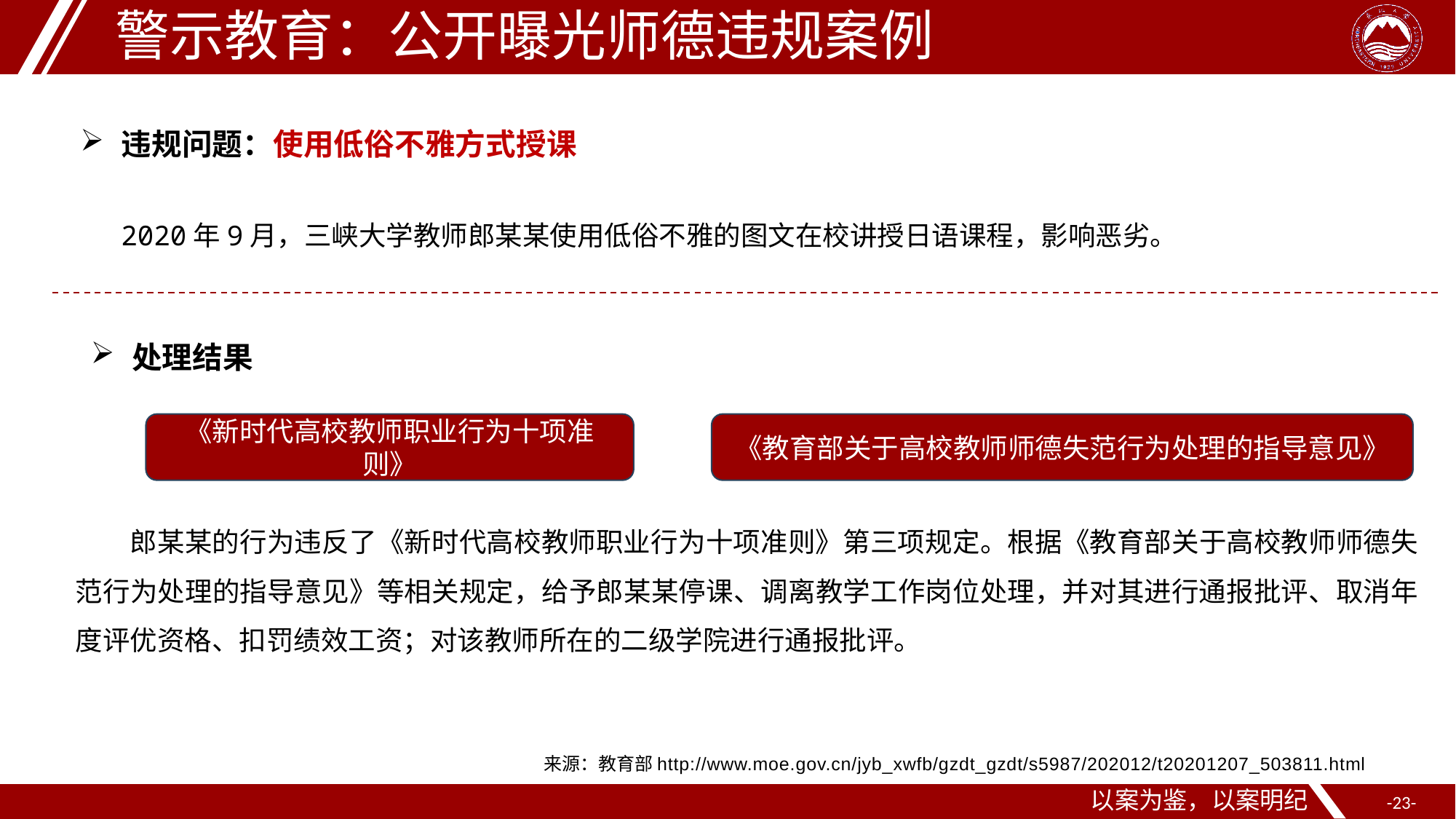

警示教育：公开曝光师德违规案例
违规问题：使用低俗不雅方式授课
2020年9月，三峡大学教师郎某某使用低俗不雅的图文在校讲授日语课程，影响恶劣。
处理结果
《新时代高校教师职业行为十项准则》
《教育部关于高校教师师德失范行为处理的指导意见》
郎某某的行为违反了《新时代高校教师职业行为十项准则》第三项规定。根据《教育部关于高校教师师德失范行为处理的指导意见》等相关规定，给予郎某某停课、调离教学工作岗位处理，并对其进行通报批评、取消年度评优资格、扣罚绩效工资；对该教师所在的二级学院进行通报批评。
来源：教育部http://www.moe.gov.cn/jyb_xwfb/gzdt_gzdt/s5987/202012/t20201207_503811.html

以案为鉴，以案明纪
-23-